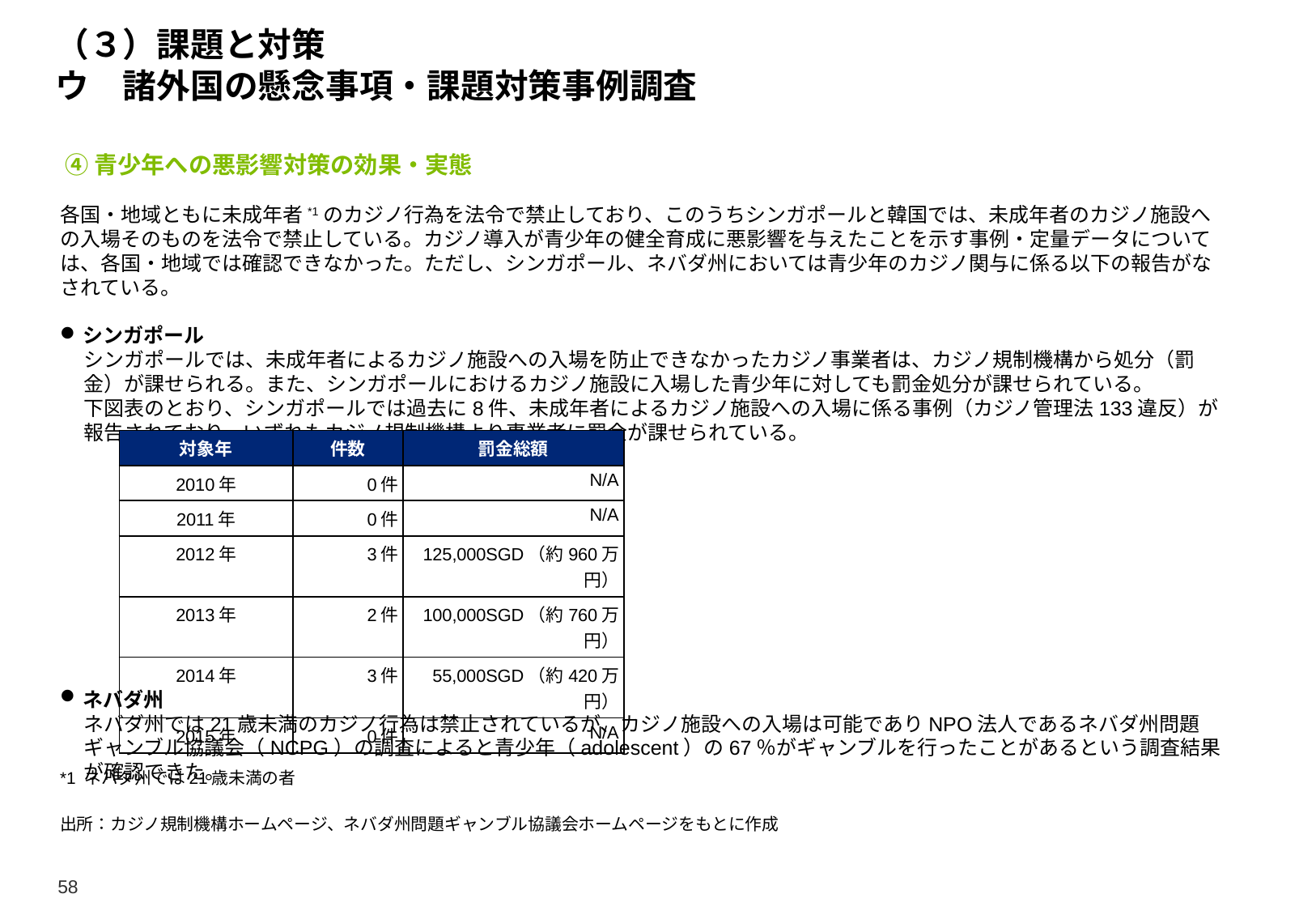

# （３）課題と対策 ウ　諸外国の懸念事項・課題対策事例調査
④青少年への悪影響対策の効果・実態
各国・地域ともに未成年者*1のカジノ行為を法令で禁止しており、このうちシンガポールと韓国では、未成年者のカジノ施設への入場そのものを法令で禁止している。カジノ導入が青少年の健全育成に悪影響を与えたことを示す事例・定量データについては、各国・地域では確認できなかった。ただし、シンガポール、ネバダ州においては青少年のカジノ関与に係る以下の報告がなされている。

シンガポール
シンガポールでは、未成年者によるカジノ施設への入場を防止できなかったカジノ事業者は、カジノ規制機構から処分（罰金）が課せられる。また、シンガポールにおけるカジノ施設に入場した青少年に対しても罰金処分が課せられている。
下図表のとおり、シンガポールでは過去に8件、未成年者によるカジノ施設への入場に係る事例（カジノ管理法133違反）が報告されており、いずれもカジノ規制機構より事業者に罰金が課せられている。

ネバダ州
ネバダ州では21歳未満のカジノ行為は禁止されているが、カジノ施設への入場は可能でありNPO法人であるネバダ州問題ギャンブル協議会（NCPG）の調査によると青少年（adolescent）の67％がギャンブルを行ったことがあるという調査結果が確認できた。
| 対象年 | 件数 | 罰金総額 |
| --- | --- | --- |
| 2010年 | 0件 | N/A |
| 2011年 | 0件 | N/A |
| 2012年 | 3件 | 125,000SGD（約960万円） |
| 2013年 | 2件 | 100,000SGD（約760万円） |
| 2014年 | 3件 | 55,000SGD（約420万円） |
| 2015年 | 0件 | N/A |
*1 ネバダ州では21歳未満の者
出所：カジノ規制機構ホームページ、ネバダ州問題ギャンブル協議会ホームページをもとに作成
58